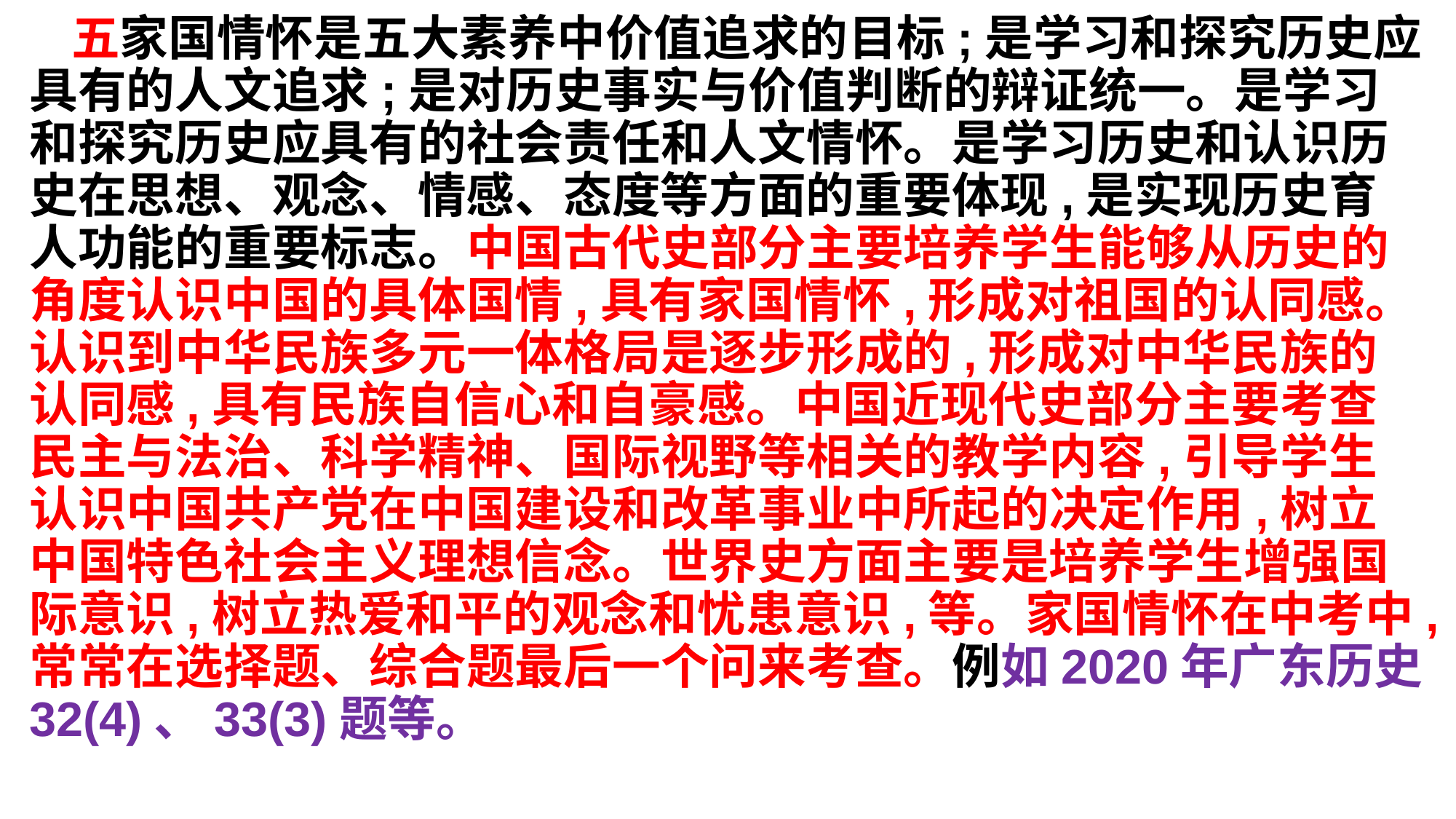

# 五家国情怀是五大素养中价值追求的目标;是学习和探究历史应具有的人文追求;是对历史事实与价值判断的辩证统一。是学习和探究历史应具有的社会责任和人文情怀。是学习历史和认识历史在思想、观念、情感、态度等方面的重要体现,是实现历史育人功能的重要标志。中国古代史部分主要培养学生能够从历史的角度认识中国的具体国情,具有家国情怀,形成对祖国的认同感。认识到中华民族多元一体格局是逐步形成的,形成对中华民族的认同感,具有民族自信心和自豪感。中国近现代史部分主要考查民主与法治、科学精神、国际视野等相关的教学内容,引导学生认识中国共产党在中国建设和改革事业中所起的决定作用,树立中国特色社会主义理想信念。世界史方面主要是培养学生增强国际意识,树立热爱和平的观念和忧患意识,等。家国情怀在中考中,常常在选择题、综合题最后一个问来考查。例如2020年广东历史32(4)、33(3)题等。